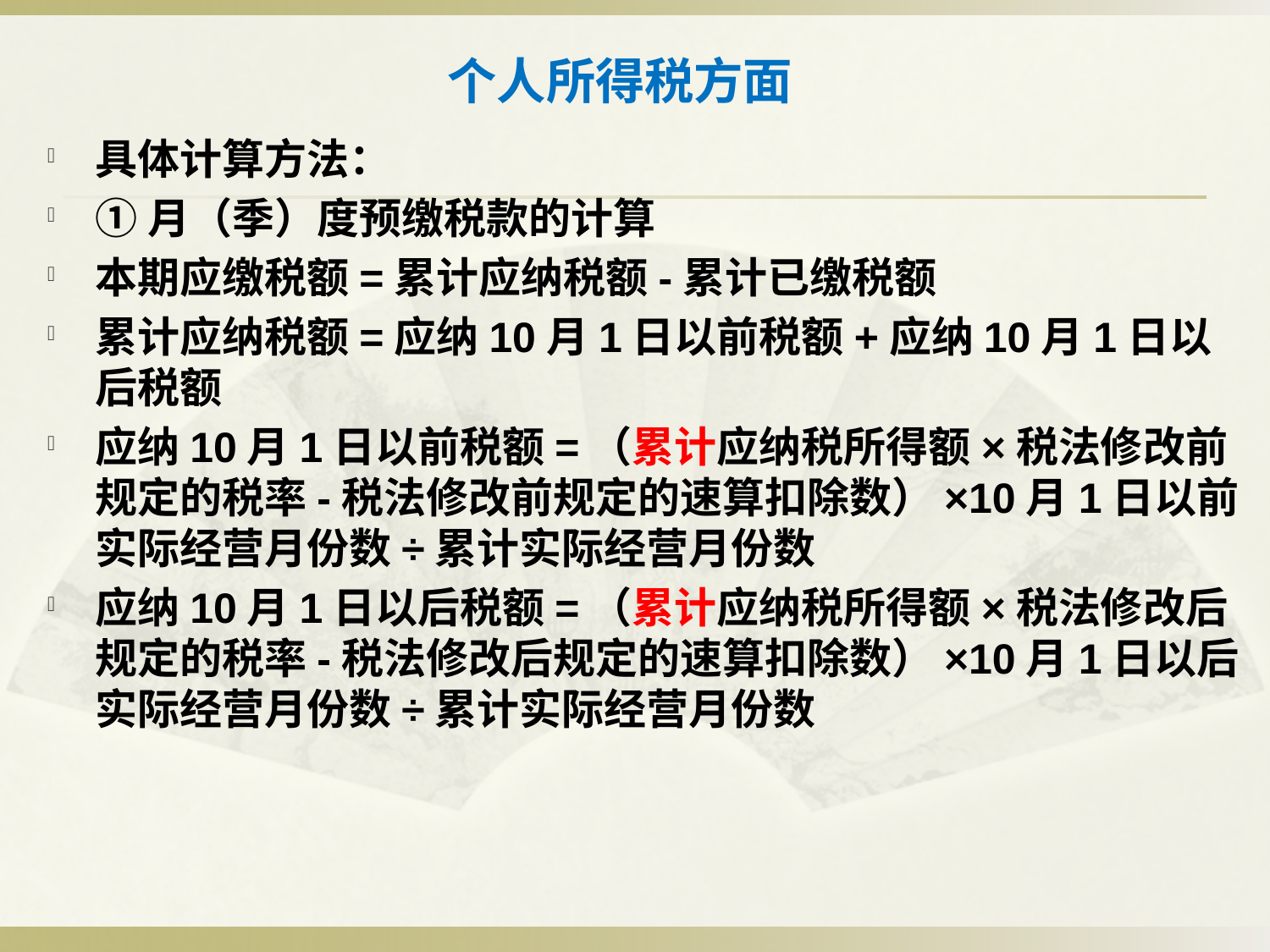

# 个人所得税方面
具体计算方法：
①月（季）度预缴税款的计算
本期应缴税额=累计应纳税额-累计已缴税额
累计应纳税额=应纳10月1日以前税额+应纳10月1日以后税额
应纳10月1日以前税额=（累计应纳税所得额×税法修改前规定的税率-税法修改前规定的速算扣除数）×10月1日以前实际经营月份数÷累计实际经营月份数
应纳10月1日以后税额=（累计应纳税所得额×税法修改后规定的税率-税法修改后规定的速算扣除数）×10月1日以后实际经营月份数÷累计实际经营月份数